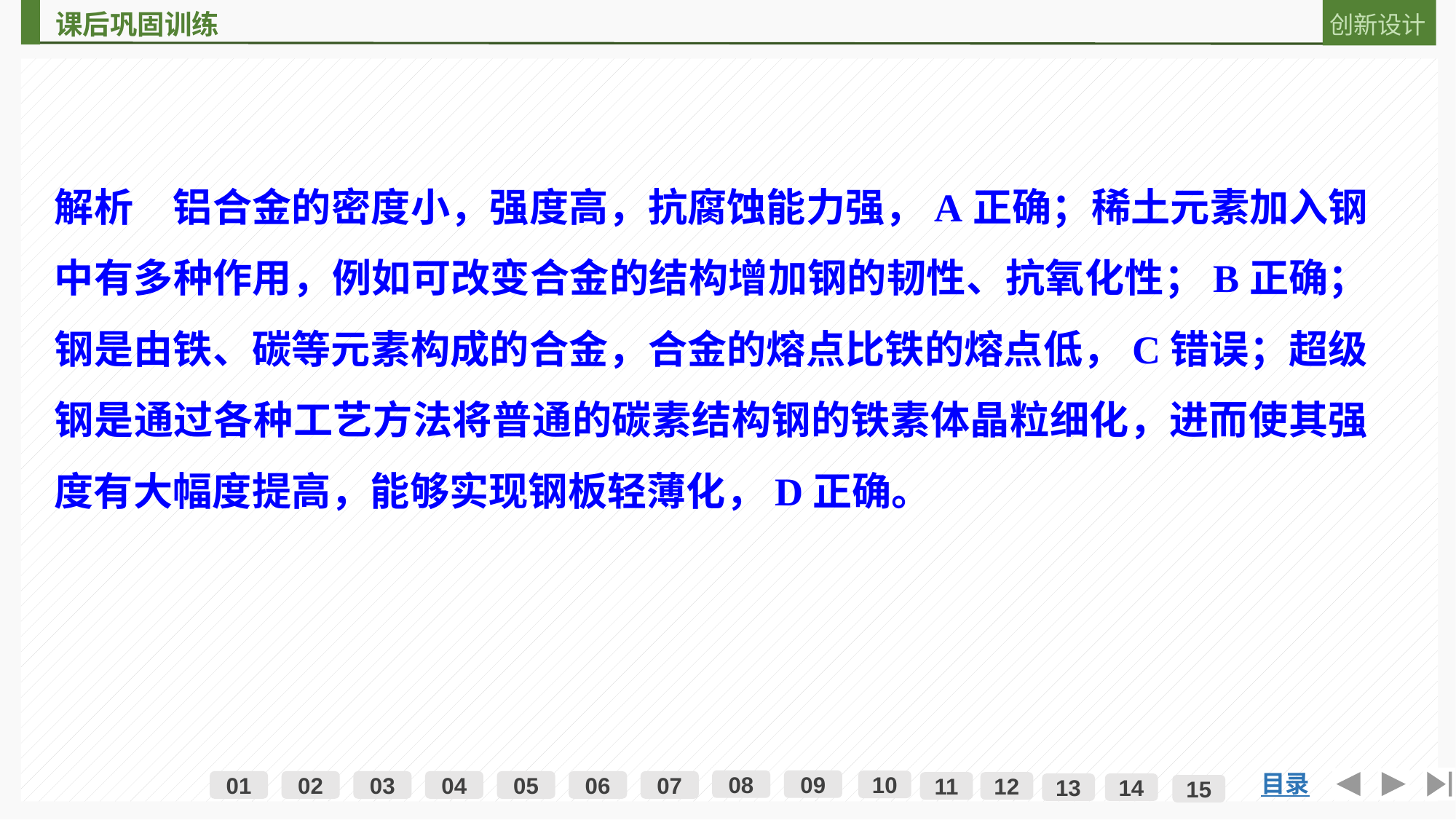

解析　铝合金的密度小，强度高，抗腐蚀能力强，A正确；稀土元素加入钢中有多种作用，例如可改变合金的结构增加钢的韧性、抗氧化性；B正确；钢是由铁、碳等元素构成的合金，合金的熔点比铁的熔点低，C错误；超级钢是通过各种工艺方法将普通的碳素结构钢的铁素体晶粒细化，进而使其强度有大幅度提高，能够实现钢板轻薄化，D正确。